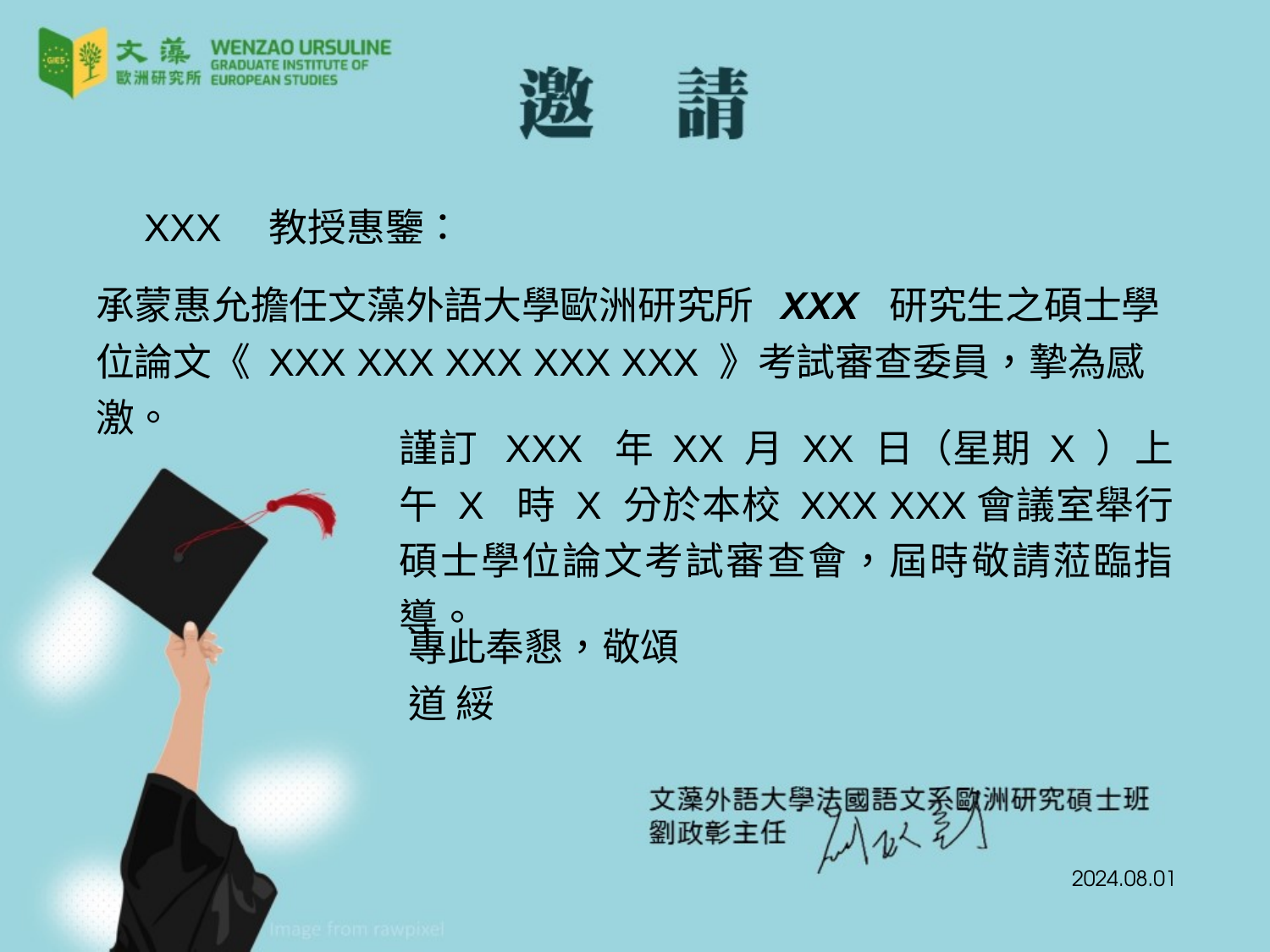

XXX　教授惠鑒：
承蒙惠允擔任文藻外語大學歐洲研究所  XXX  研究生之碩士學位論文《 XXX XXX XXX XXX XXX 》考試審查委員，摯為感激。
謹訂  XXX  年 XX 月 XX 日（星期 X ）上午 X  時 X 分於本校 XXX XXX會議室舉行碩士學位論文考試審查會，屆時敬請蒞臨指導。
專此奉懇，敬頌
道 綏
2024.08.01